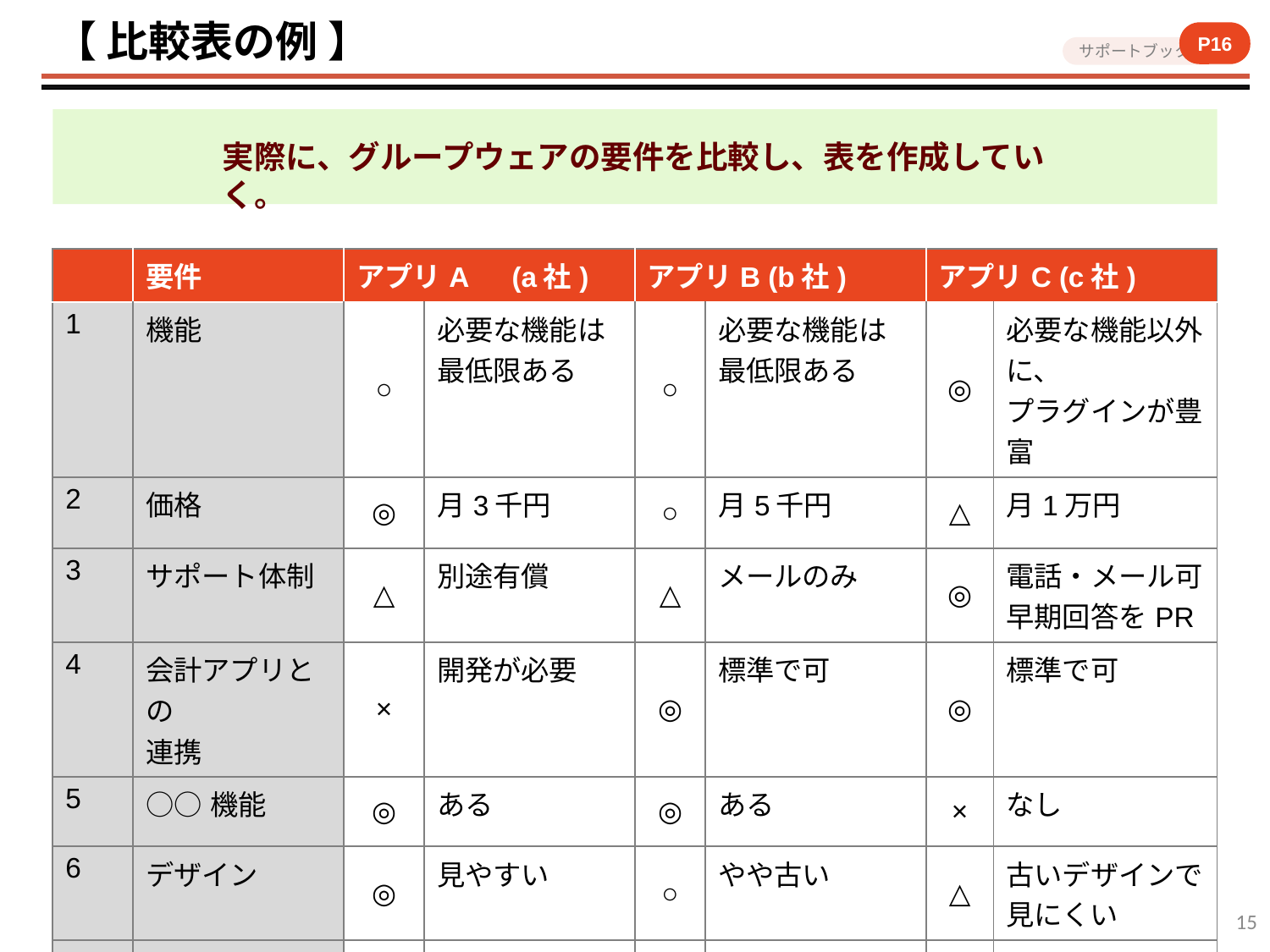

# 【 比較表の例 】
P16
サポートブック

実際に、グループウェアの要件を比較し、表を作成していく。
|  | 要件 | アプリA　(a社) |  | アプリB (b社) |  | アプリC (c社) |  |
| --- | --- | --- | --- | --- | --- | --- | --- |
| 1 | 機能 | ○ | 必要な機能は最低限ある | ○ | 必要な機能は最低限ある | ◎ | 必要な機能以外に、 プラグインが豊富 |
| 2 | 価格 | ◎ | 月3千円 | ○ | 月5千円 | △ | 月1万円 |
| 3 | サポート体制 | △ | 別途有償 | △ | メールのみ | ◎ | 電話・メール可 早期回答をPR |
| 4 | 会計アプリとの 連携 | × | 開発が必要 | ◎ | 標準で可 | ◎ | 標準で可 |
| 5 | ○○機能 | ◎ | ある | ◎ | ある | × | なし |
| 6 | デザイン | ◎ | 見やすい | ○ | やや古い | △ | 古いデザインで見にくい |
| 7 | スマートフォン 対応 | ○ | 可能だが機能は限定 | △ | 一部可 | ◎ | 問題なし |
15